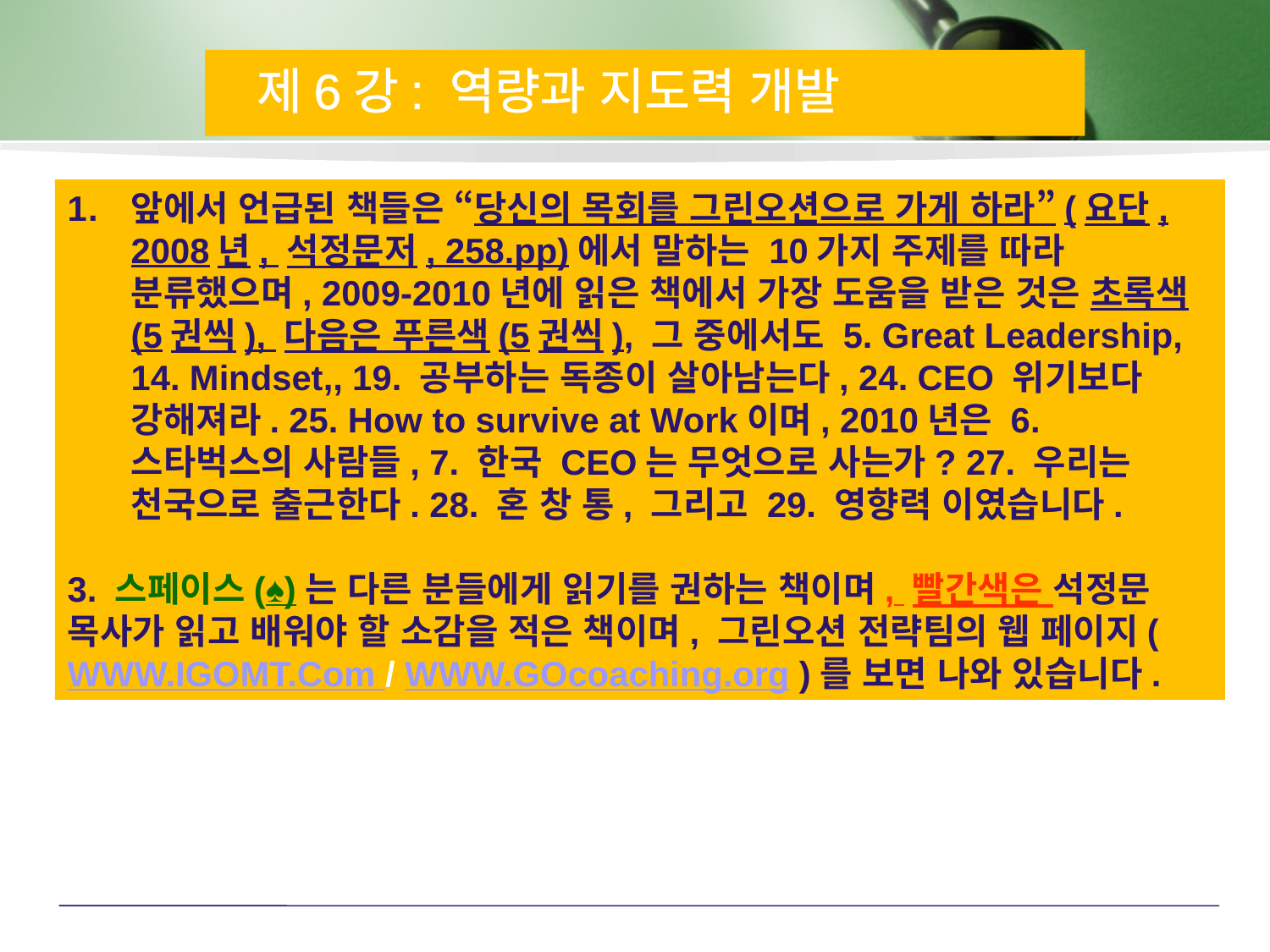

제6강: 역량과 지도력 개발
앞에서 언급된 책들은 “당신의 목회를 그린오션으로 가게 하라”(요단, 2008년, 석정문저, 258.pp)에서 말하는 10가지 주제를 따라 분류했으며, 2009-2010년에 읽은 책에서 가장 도움을 받은 것은 초록색(5권씩), 다음은 푸른색(5권씩), 그 중에서도 5. Great Leadership, 14. Mindset,, 19. 공부하는 독종이 살아남는다, 24. CEO 위기보다 강해져라. 25. How to survive at Work이며, 2010년은 6. 스타벅스의 사람들, 7. 한국 CEO는 무엇으로 사는가? 27. 우리는 천국으로 출근한다. 28. 혼 창 통, 그리고 29. 영향력 이였습니다.

3. 스페이스(♠)는 다른 분들에게 읽기를 권하는 책이며, 빨간색은 석정문 목사가 읽고 배워야 할 소감을 적은 책이며, 그린오션 전략팀의 웹 페이지(WWW.IGOMT.Com / WWW.GOcoaching.org )를 보면 나와 있습니다.